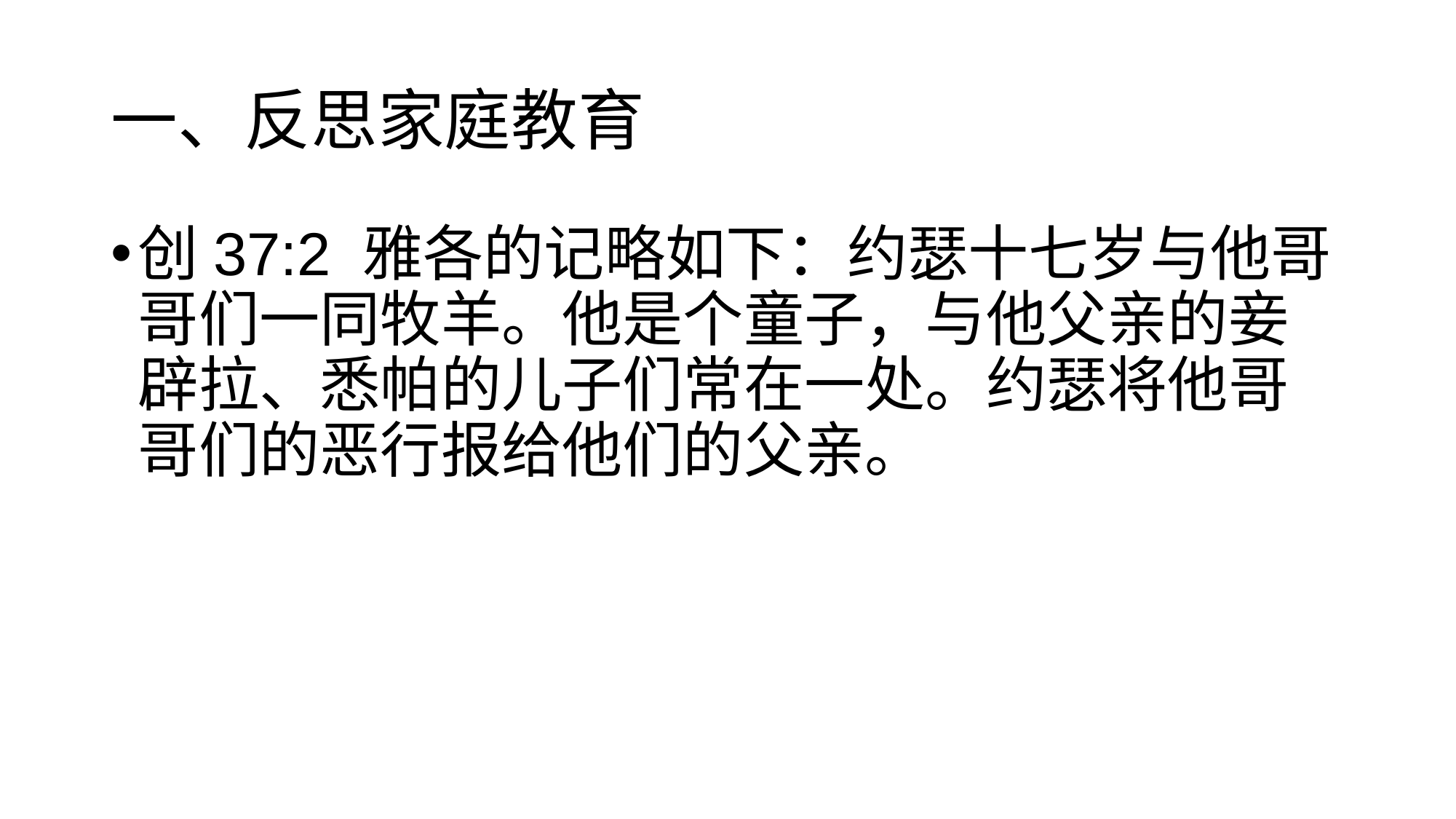

# 一、反思家庭教育
创37:2 雅各的记略如下：约瑟十七岁与他哥哥们一同牧羊。他是个童子，与他父亲的妾辟拉、悉帕的儿子们常在一处。约瑟将他哥哥们的恶行报给他们的父亲。